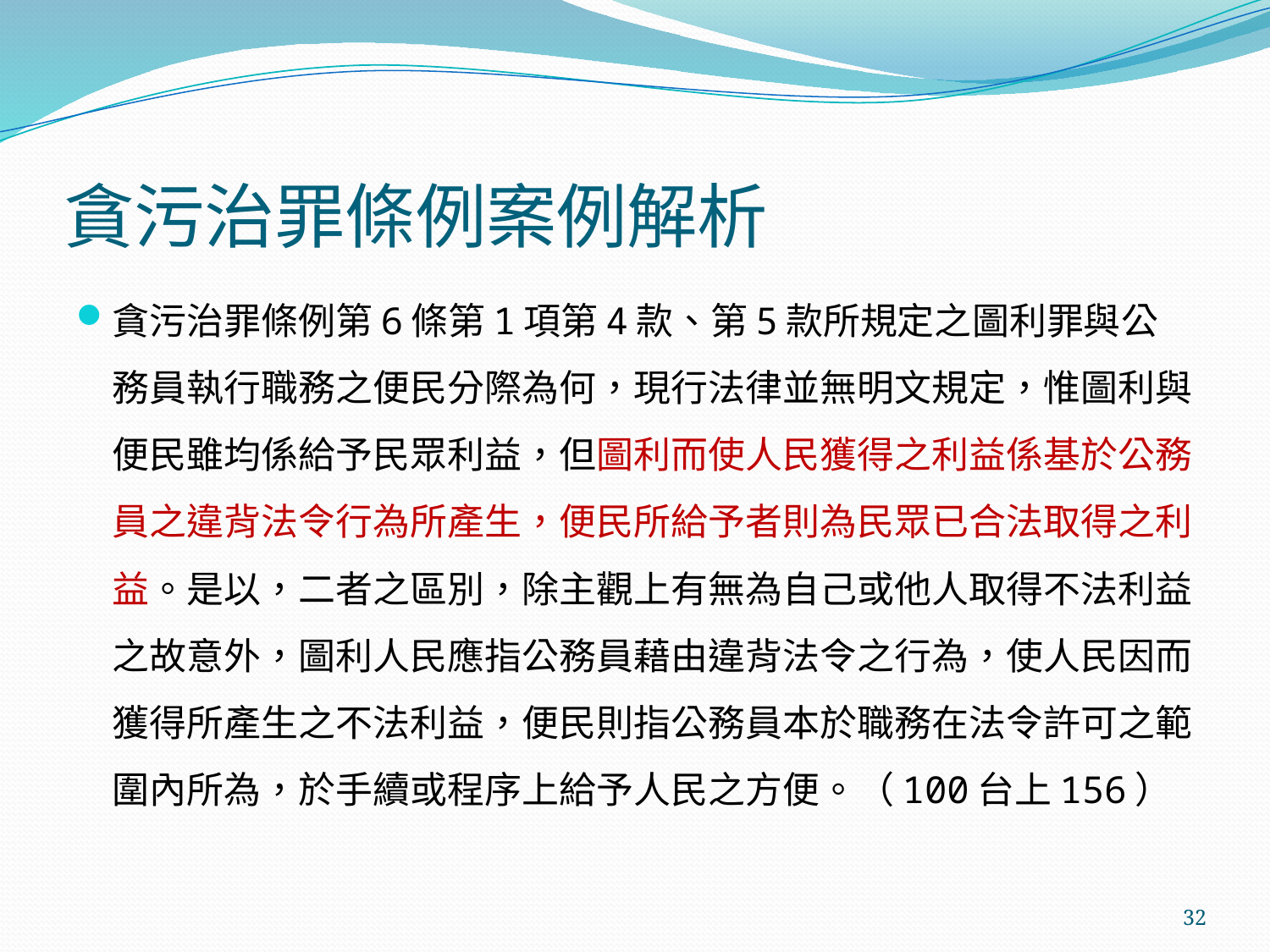

# 貪污治罪條例案例解析
貪污治罪條例第6條第1項第4款、第5款所規定之圖利罪與公務員執行職務之便民分際為何，現行法律並無明文規定，惟圖利與便民雖均係給予民眾利益，但圖利而使人民獲得之利益係基於公務員之違背法令行為所產生，便民所給予者則為民眾已合法取得之利益。是以，二者之區別，除主觀上有無為自己或他人取得不法利益之故意外，圖利人民應指公務員藉由違背法令之行為，使人民因而獲得所產生之不法利益，便民則指公務員本於職務在法令許可之範圍內所為，於手續或程序上給予人民之方便。（100台上156）

32